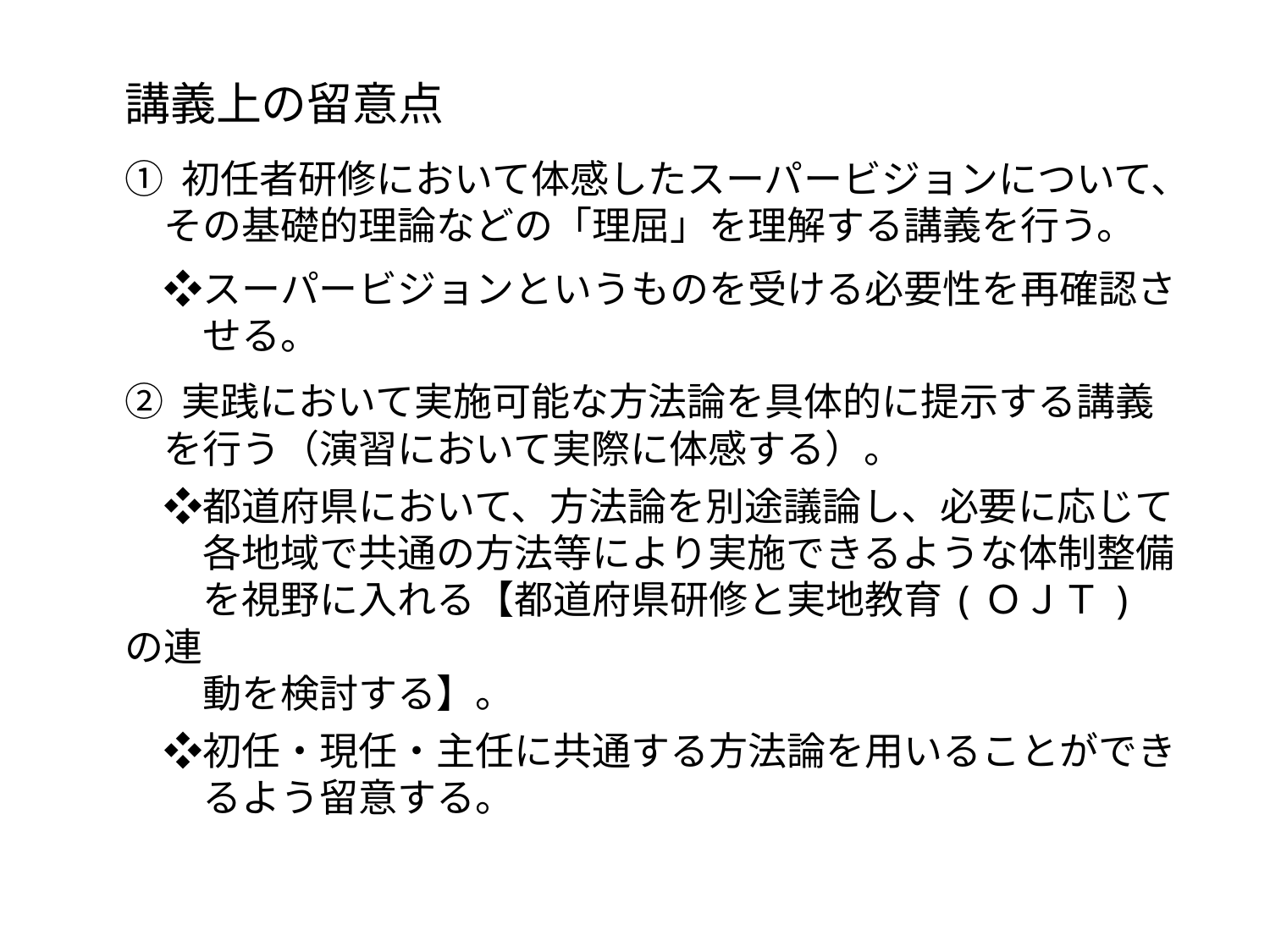

講義上の留意点

① 初任者研修において体感したスーパービジョンについて、
　その基礎的理論などの「理屈」を理解する講義を行う。

　❖スーパービジョンというものを受ける必要性を再確認さ
　　せる。

② 実践において実施可能な方法論を具体的に提示する講義
　を行う（演習において実際に体感する）。

　❖都道府県において、方法論を別途議論し、必要に応じて
　　各地域で共通の方法等により実施できるような体制整備
　　を視野に入れる【都道府県研修と実地教育(ＯＪＴ)の連
　　動を検討する】。

　❖初任・現任・主任に共通する方法論を用いることができ
　　るよう留意する。